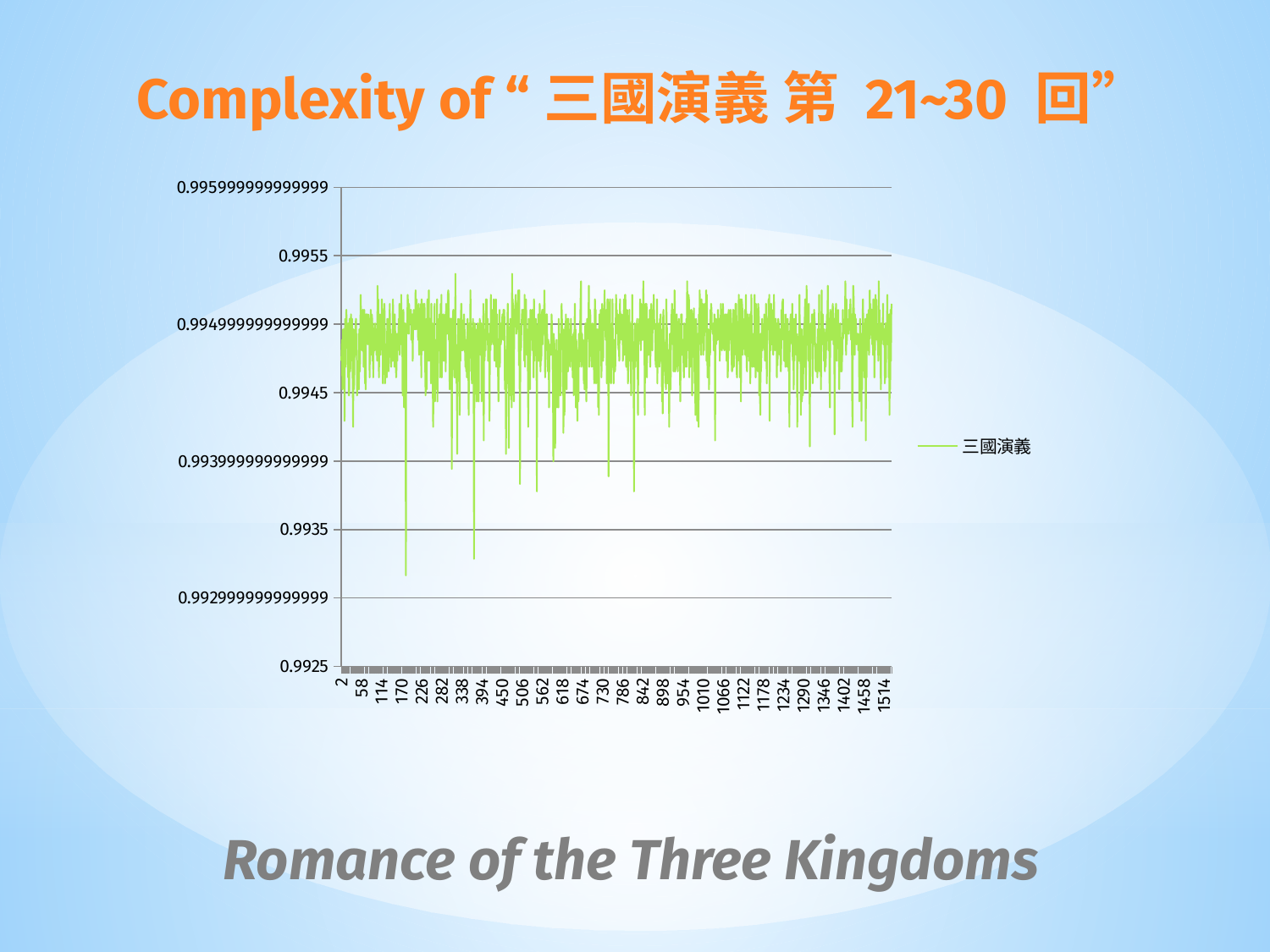

# Complexity of “三國演義 第 21~30 回”

### Chart

| Category |  |
|---|---|
Romance of the Three Kingdoms